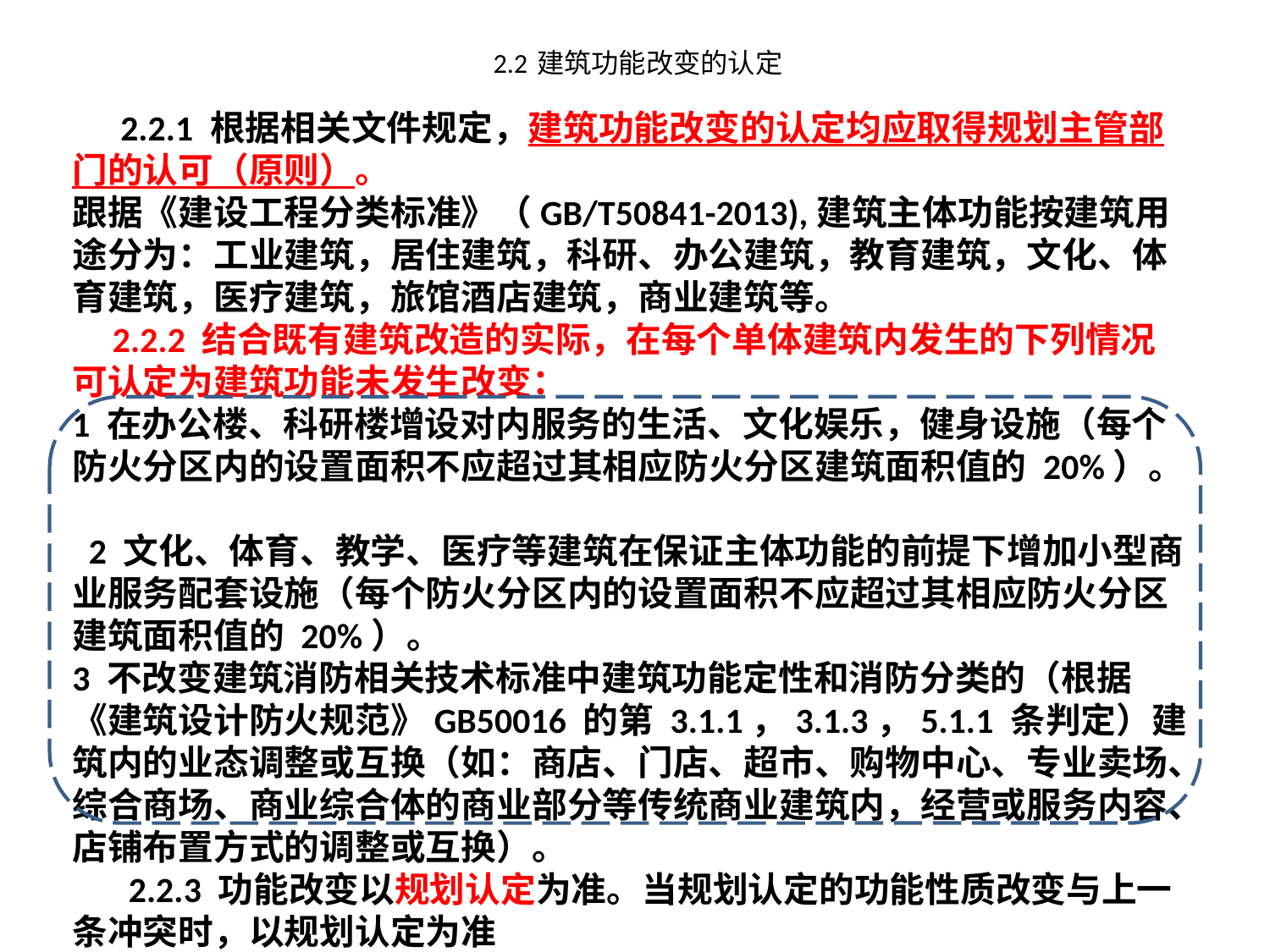

# 2.2 建筑功能改变的认定
      2.2.1 根据相关文件规定，建筑功能改变的认定均应取得规划主管部门的认可（原则）。
跟据《建设工程分类标准》（GB/T50841-2013),建筑主体功能按建筑用途分为：工业建筑，居住建筑，科研、办公建筑，教育建筑，文化、体育建筑，医疗建筑，旅馆酒店建筑，商业建筑等。
     2.2.2 结合既有建筑改造的实际，在每个单体建筑内发生的下列情况可认定为建筑功能未发生改变：
1 在办公楼、科研楼增设对内服务的生活、文化娱乐，健身设施（每个防火分区内的设置面积不应超过其相应防火分区建筑面积值的 20%）。
 2 文化、体育、教学、医疗等建筑在保证主体功能的前提下增加小型商业服务配套设施（每个防火分区内的设置面积不应超过其相应防火分区建筑面积值的 20%）。
3 不改变建筑消防相关技术标准中建筑功能定性和消防分类的（根据《建筑设计防火规范》GB50016 的第 3.1.1，3.1.3，5.1.1 条判定）建筑内的业态调整或互换（如：商店、门店、超市、购物中心、专业卖场、综合商场、商业综合体的商业部分等传统商业建筑内，经营或服务内容、店铺布置方式的调整或互换）。
       2.2.3 功能改变以规划认定为准。当规划认定的功能性质改变与上一条冲突时，以规划认定为准